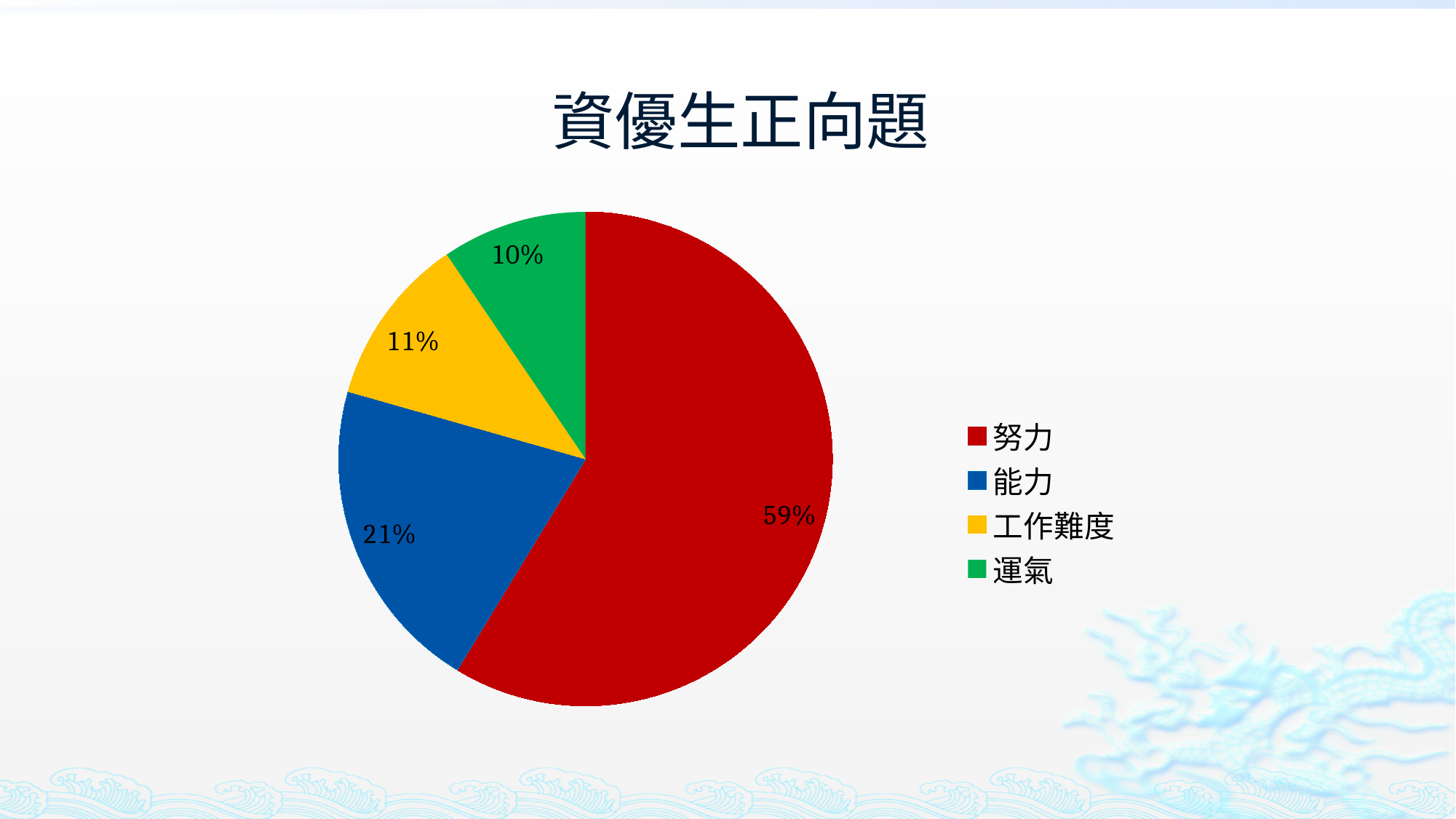

# 資優生正向題

### Chart

| Category | 銷售 |
|---|---|
| 努力 | 58.7 |
| 能力 | 20.7 |
| 工作難度 | 11.1 |
| 運氣 | 9.5 |